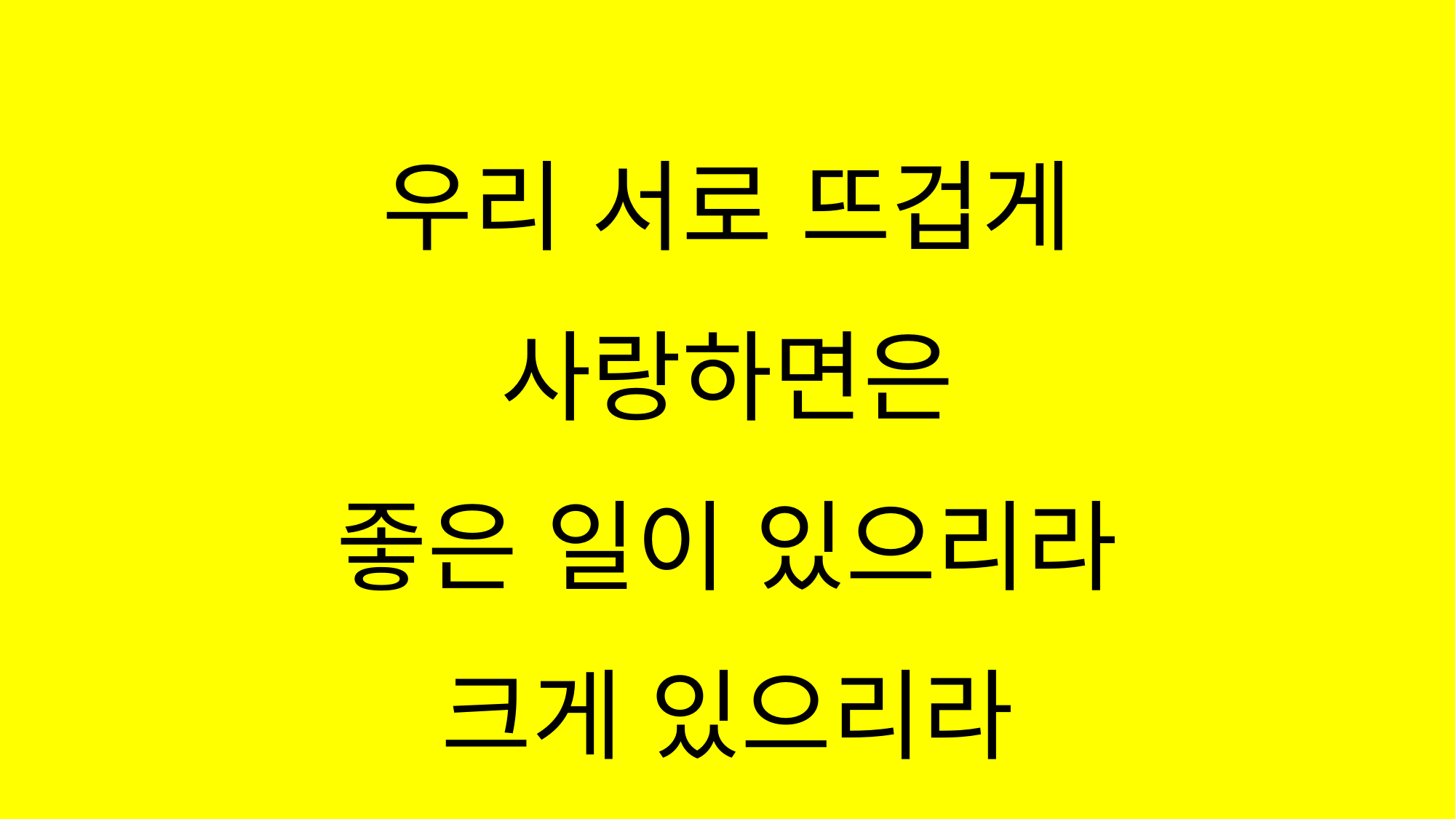

#
우리 서로 뜨겁게

사랑하면은

좋은 일이 있으리라

크게 있으리라